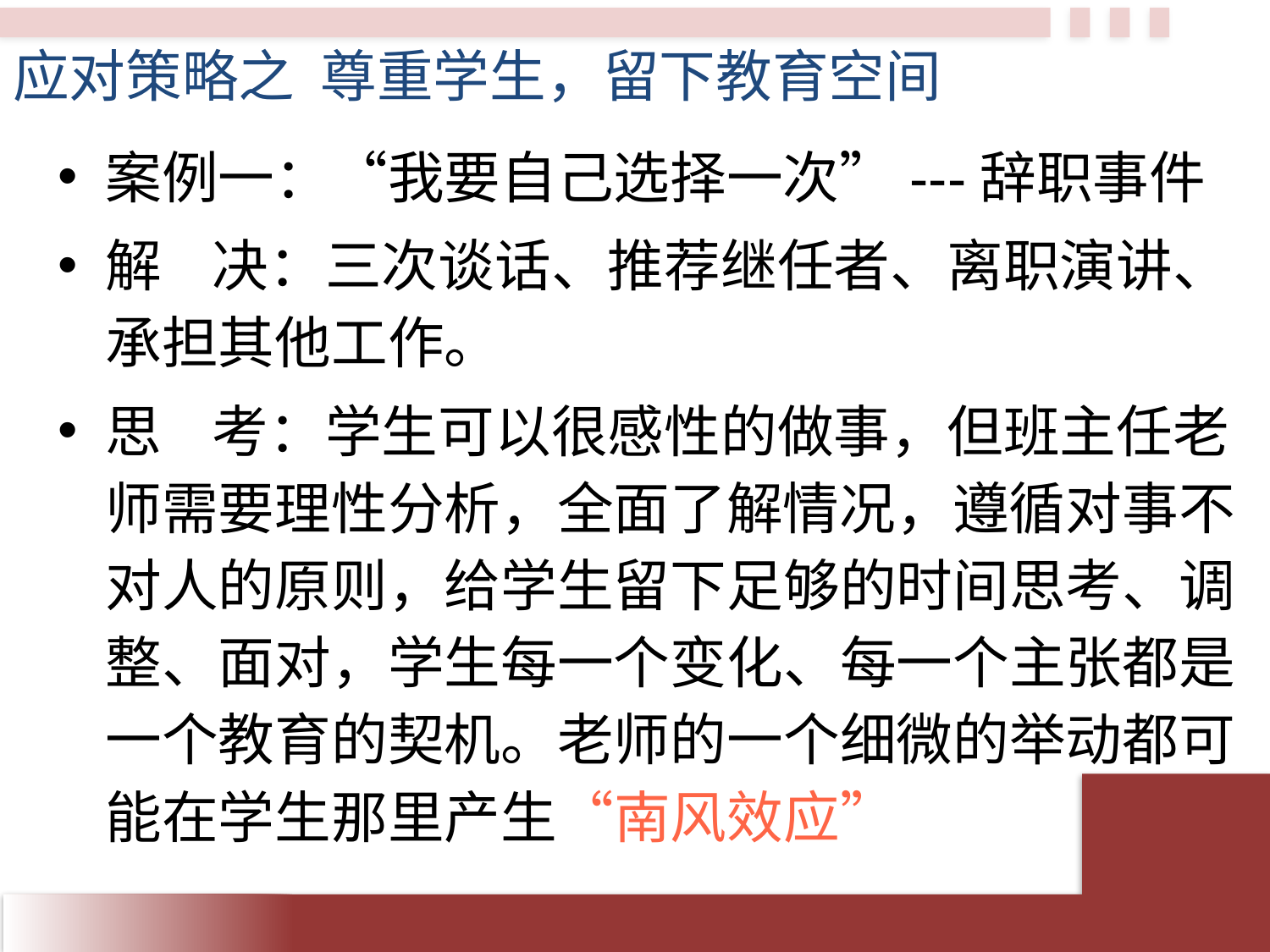

# 应对策略之  尊重学生，留下教育空间
案例一：“我要自己选择一次”---辞职事件
解    决：三次谈话、推荐继任者、离职演讲、承担其他工作。
思    考：学生可以很感性的做事，但班主任老师需要理性分析，全面了解情况，遵循对事不对人的原则，给学生留下足够的时间思考、调整、面对，学生每一个变化、每一个主张都是一个教育的契机。老师的一个细微的举动都可能在学生那里产生“南风效应”